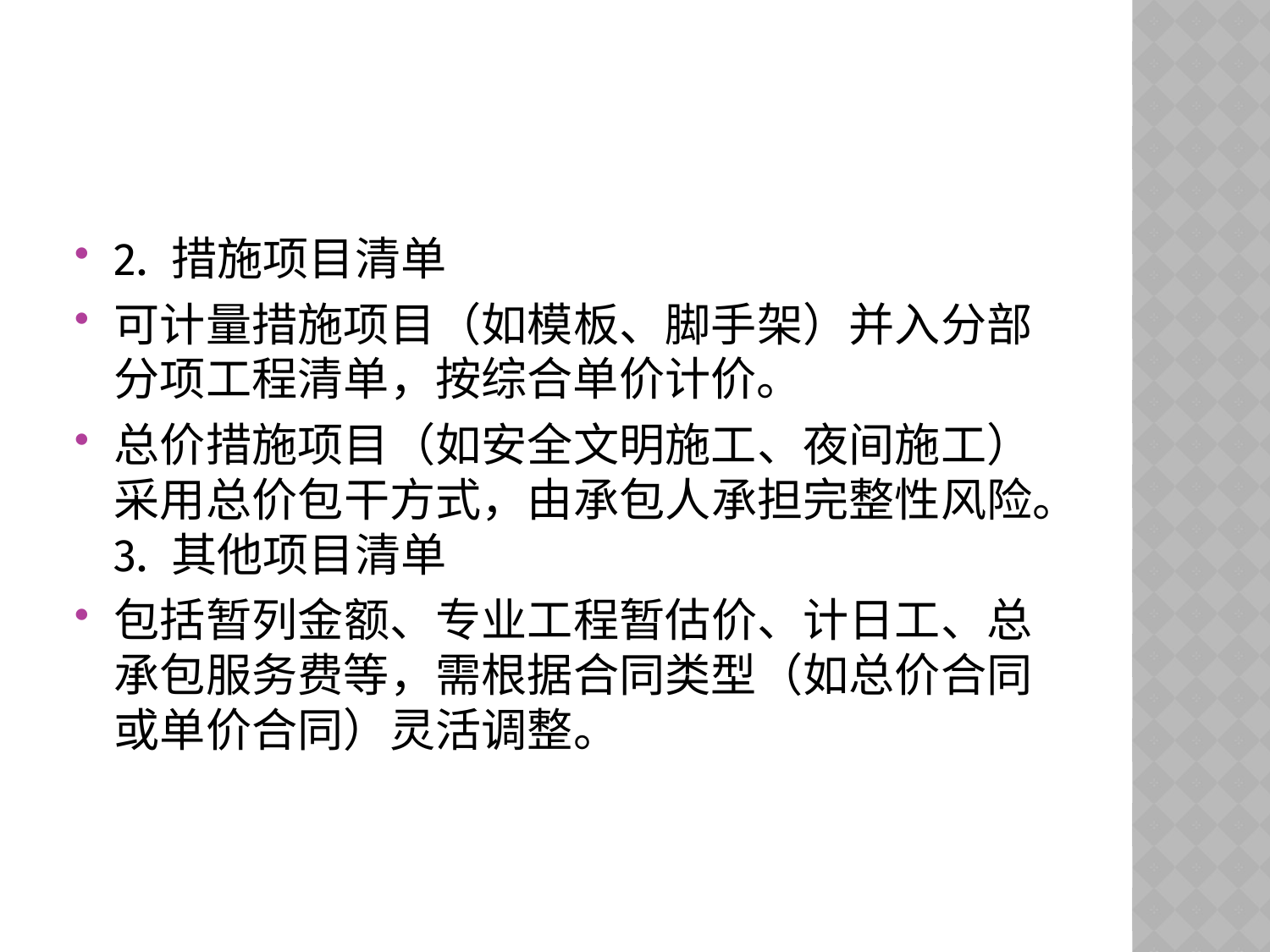

#
2. 措施项目清单
可计量措施项目（如模板、脚手架）并入分部分项工程清单，按综合单价计价。
总价措施项目（如安全文明施工、夜间施工）采用总价包干方式，由承包人承担完整性风险。3. 其他项目清单
包括暂列金额、专业工程暂估价、计日工、总承包服务费等，需根据合同类型（如总价合同或单价合同）灵活调整。